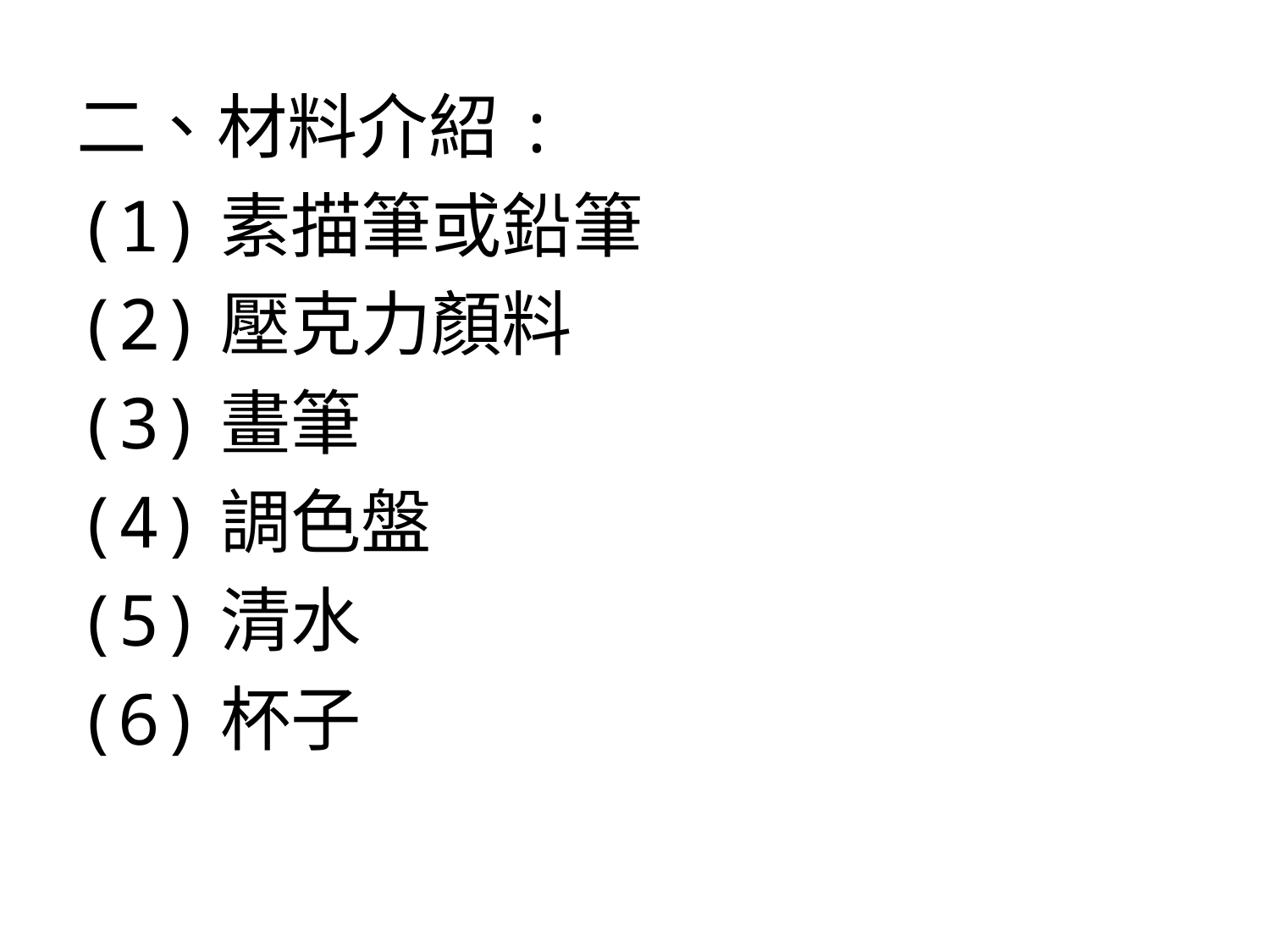

二、材料介紹:
(1)素描筆或鉛筆
(2)壓克力顏料
(3)畫筆
(4)調色盤
(5)清水
(6)杯子